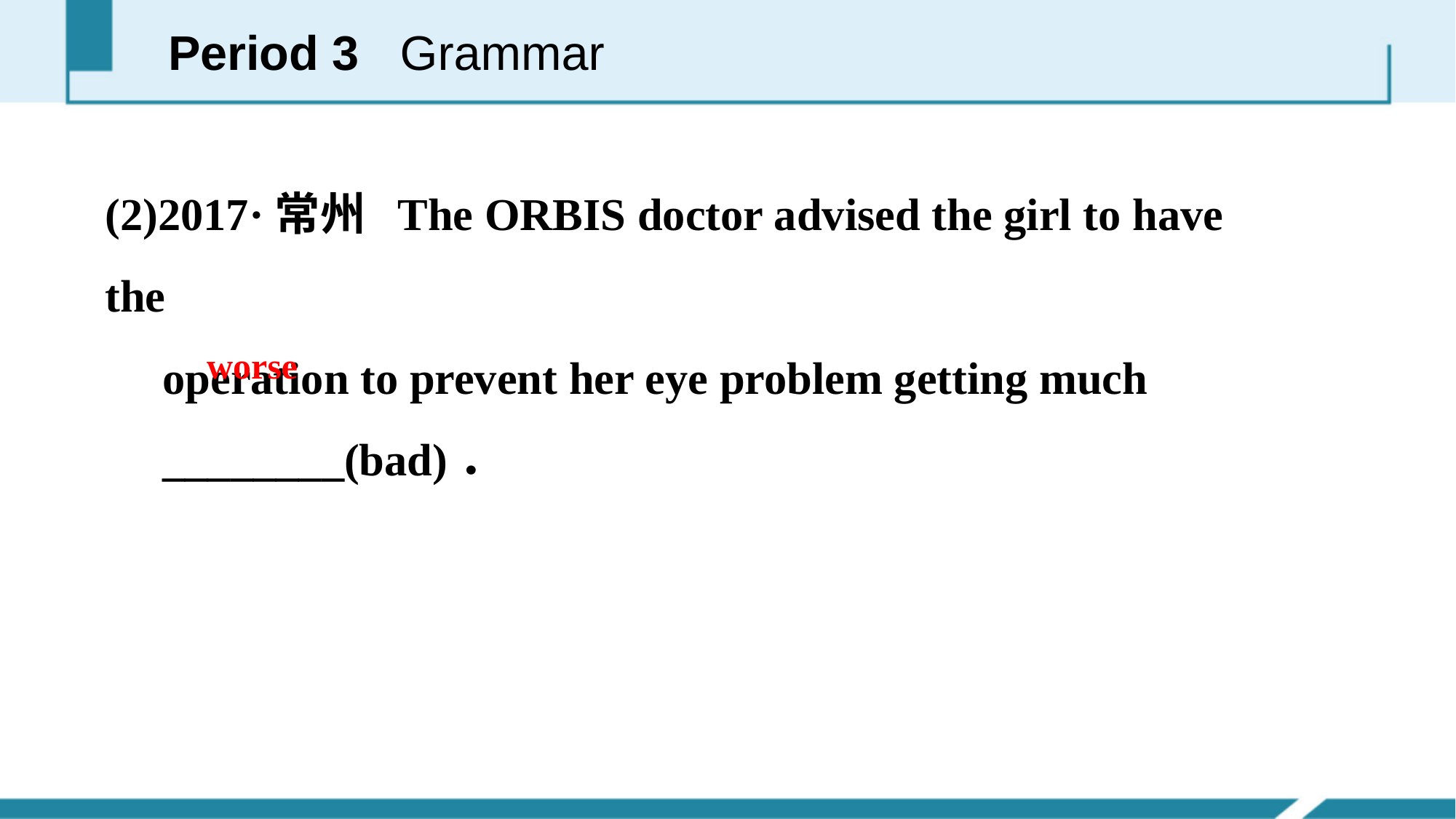

Period 3   Grammar
(2)2017·常州  The ORBIS doctor advised the girl to have the
     operation to prevent her eye problem getting much
     ________(bad)．
worse